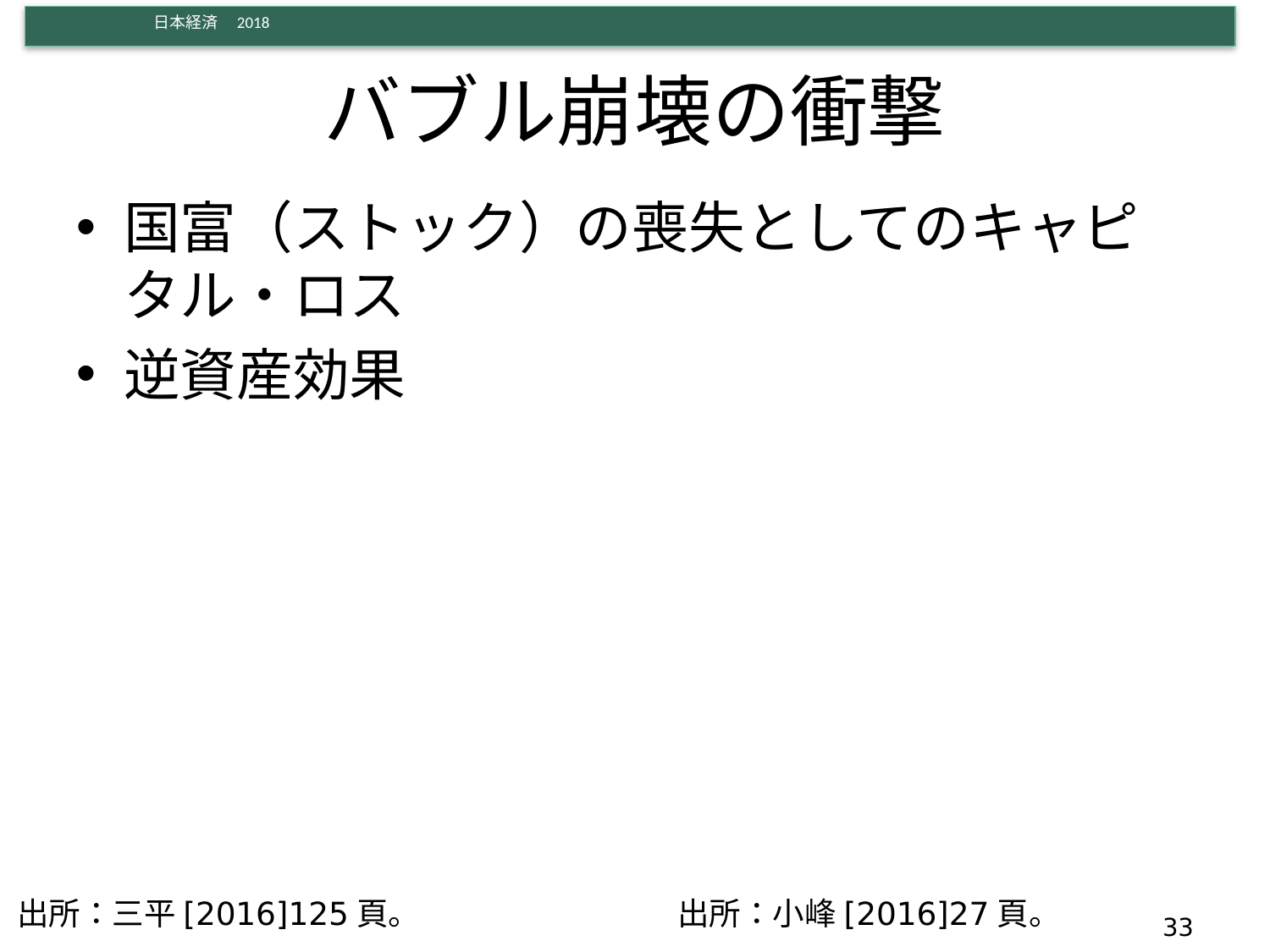

# バブル崩壊の衝撃
国富（ストック）の喪失としてのキャピタル・ロス
逆資産効果
出所：三平[2016]125頁。
出所：小峰[2016]27頁。
33